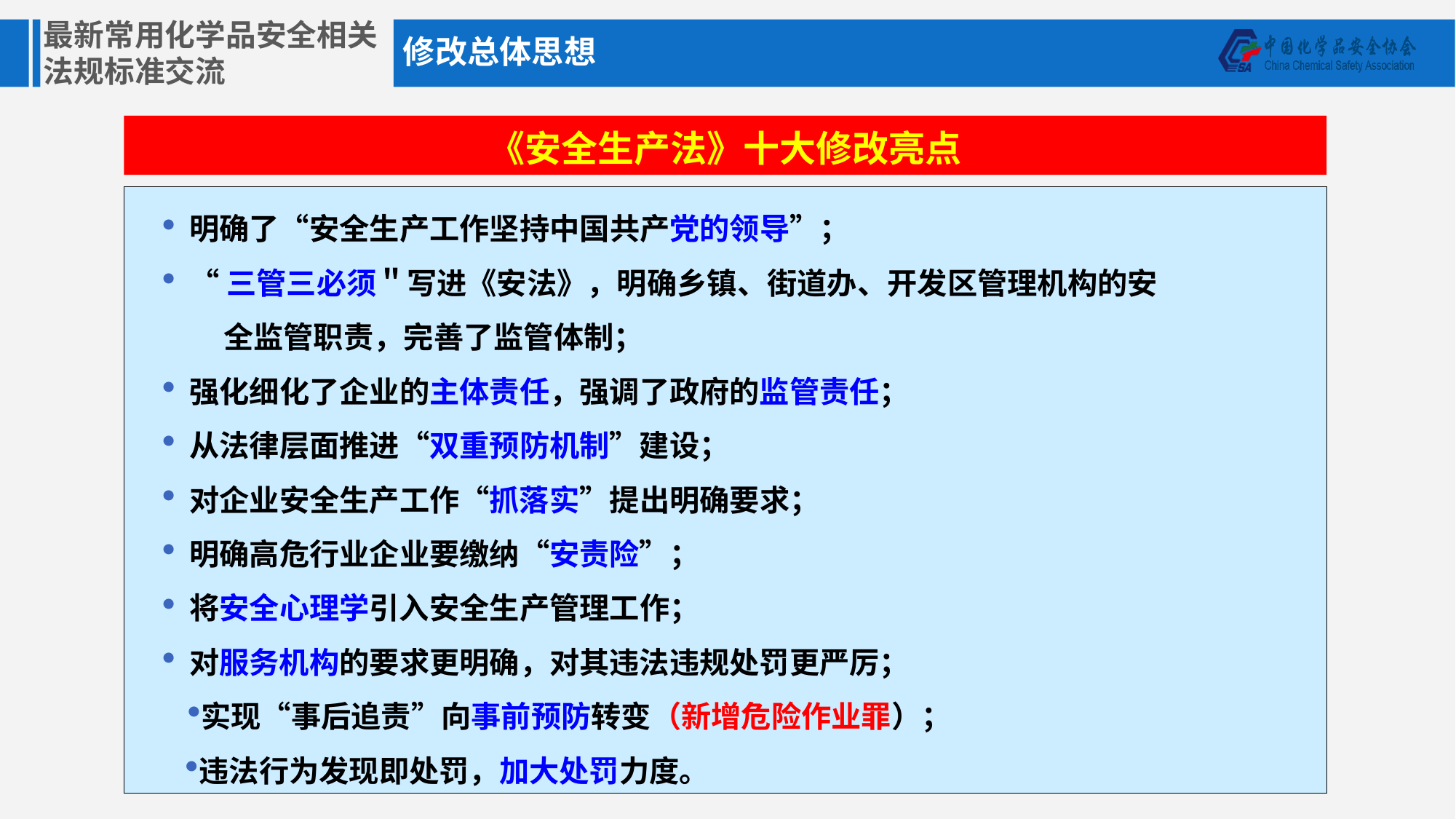

修改总体思想
《安全生产法》十大修改亮点
明确了“安全生产工作坚持中国共产党的领导”；
“三管三必须＂写进《安法》，明确乡镇、街道办、开发区管理机构的安
    全监管职责，完善了监管体制；
强化细化了企业的主体责任，强调了政府的监管责任；
从法律层面推进“双重预防机制”建设；
对企业安全生产工作“抓落实”提出明确要求；
明确高危行业企业要缴纳“安责险”；
将安全心理学引入安全生产管理工作；
对服务机构的要求更明确，对其违法违规处罚更严厉；
实现“事后追责”向事前预防转变（新增危险作业罪）；
违法行为发现即处罚，加大处罚力度。